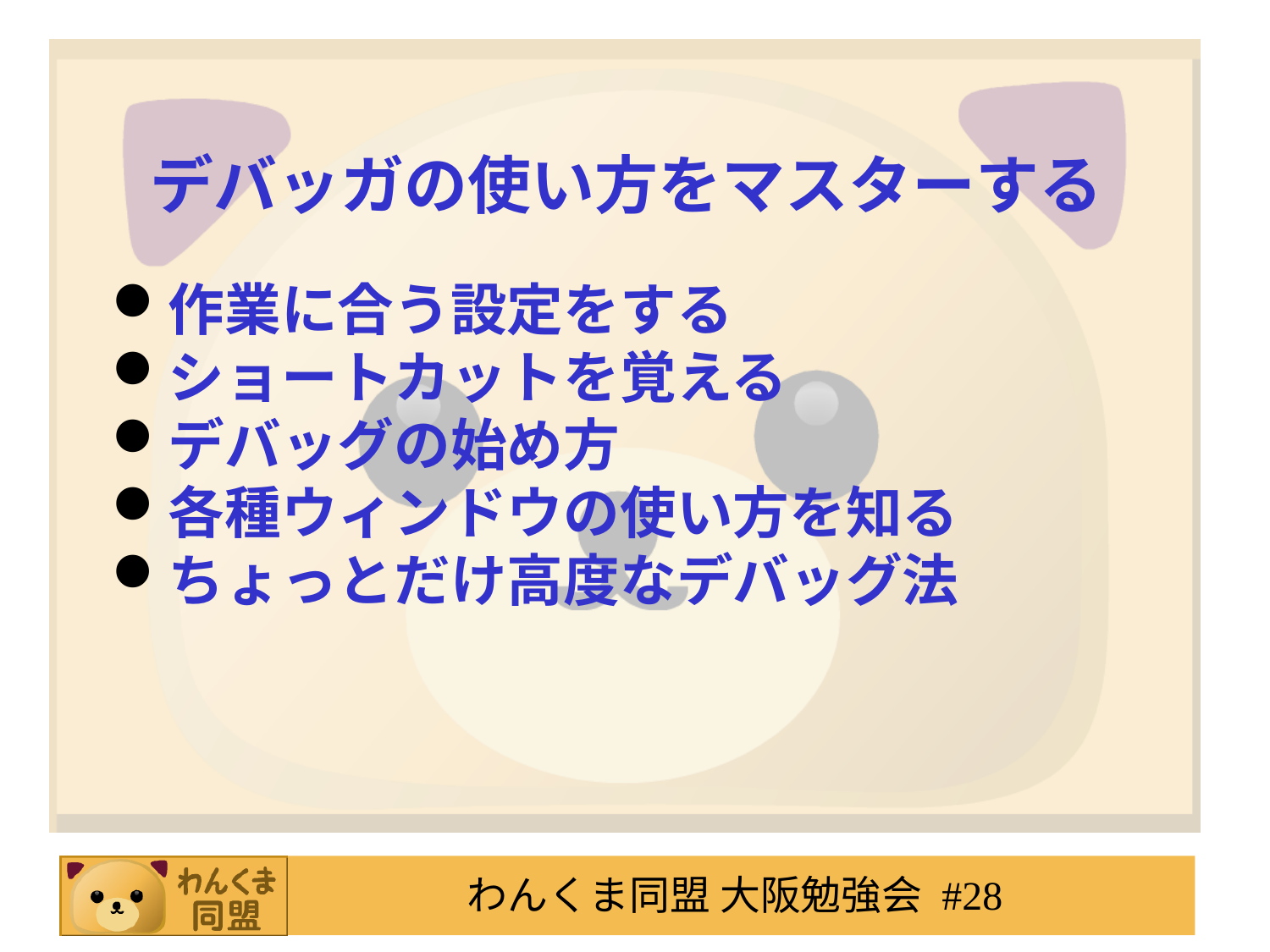

デバッガの使い方をマスターする
作業に合う設定をする
ショートカットを覚える
デバッグの始め方
各種ウィンドウの使い方を知る
ちょっとだけ高度なデバッグ法